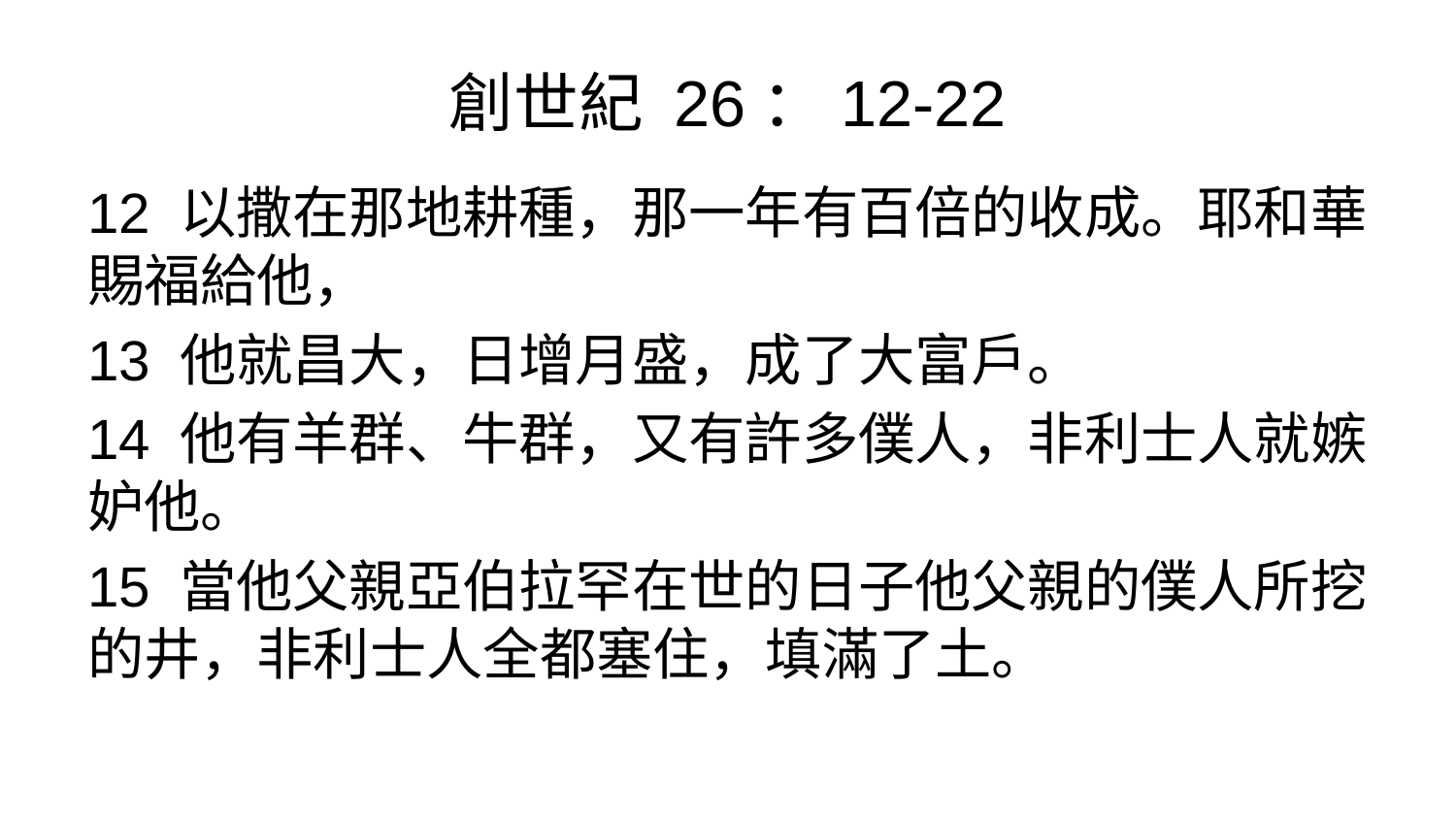

# 創世紀 26：12-22
12 以撒在那地耕種，那一年有百倍的收成。耶和華賜福給他，
13 他就昌大，日增月盛，成了大富戶。
14 他有羊群、牛群，又有許多僕人，非利士人就嫉妒他。
15 當他父親亞伯拉罕在世的日子他父親的僕人所挖的井，非利士人全都塞住，填滿了土。